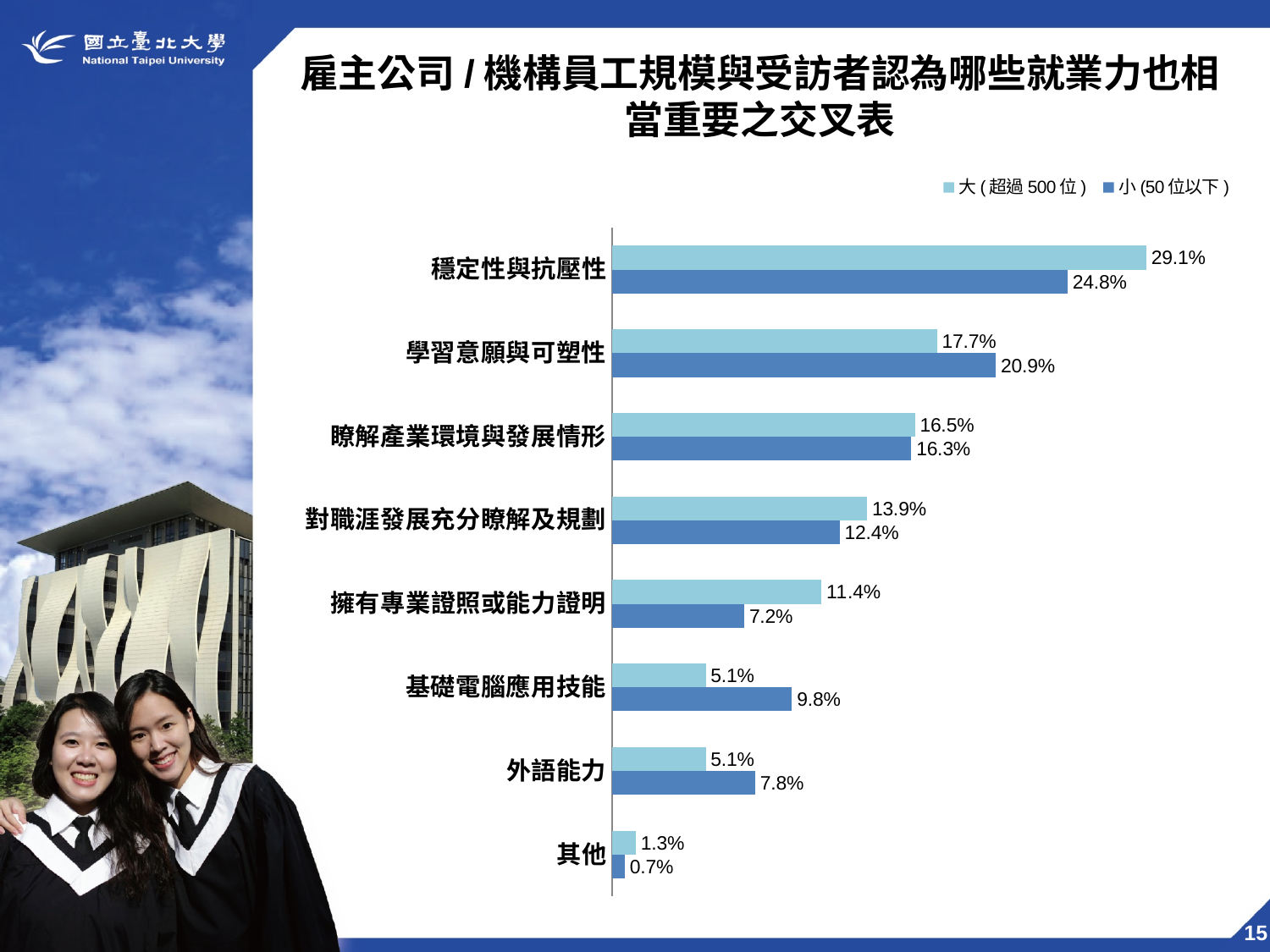

雇主公司/機構員工規模與受訪者認為哪些就業力也相當重要之交叉表

### Chart

| Category | 小(50位以下) | 大(超過500位) |
|---|---|---|
| 其他 | 0.007000000000000001 | 0.012999999999999998 |
| 外語能力 | 0.07800000000000001 | 0.051000000000000004 |
| 基礎電腦應用技能 | 0.09800000000000002 | 0.051000000000000004 |
| 擁有專業證照或能力證明 | 0.072 | 0.114 |
| 對職涯發展充分瞭解及規劃 | 0.12400000000000001 | 0.139 |
| 瞭解產業環境與發展情形 | 0.163 | 0.165 |
| 學習意願與可塑性 | 0.20900000000000002 | 0.17700000000000002 |
| 穩定性與抗壓性 | 0.24800000000000003 | 0.29100000000000004 |
15